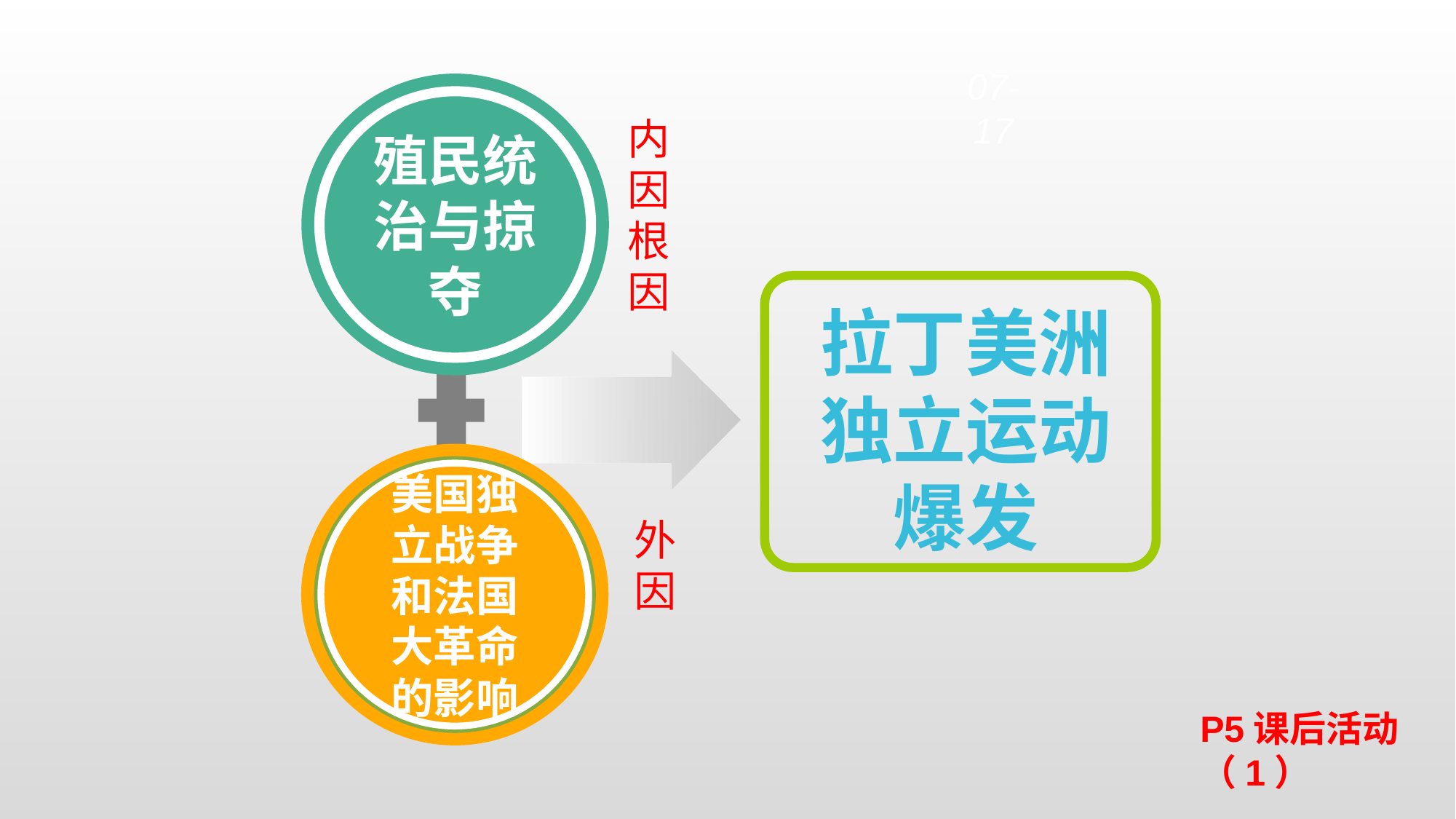

07-17

殖民统治与掠夺

美国独立战争和法国大革命的影响
内因根因

拉丁美洲独立运动爆发

外因
P5课后活动（1）

10